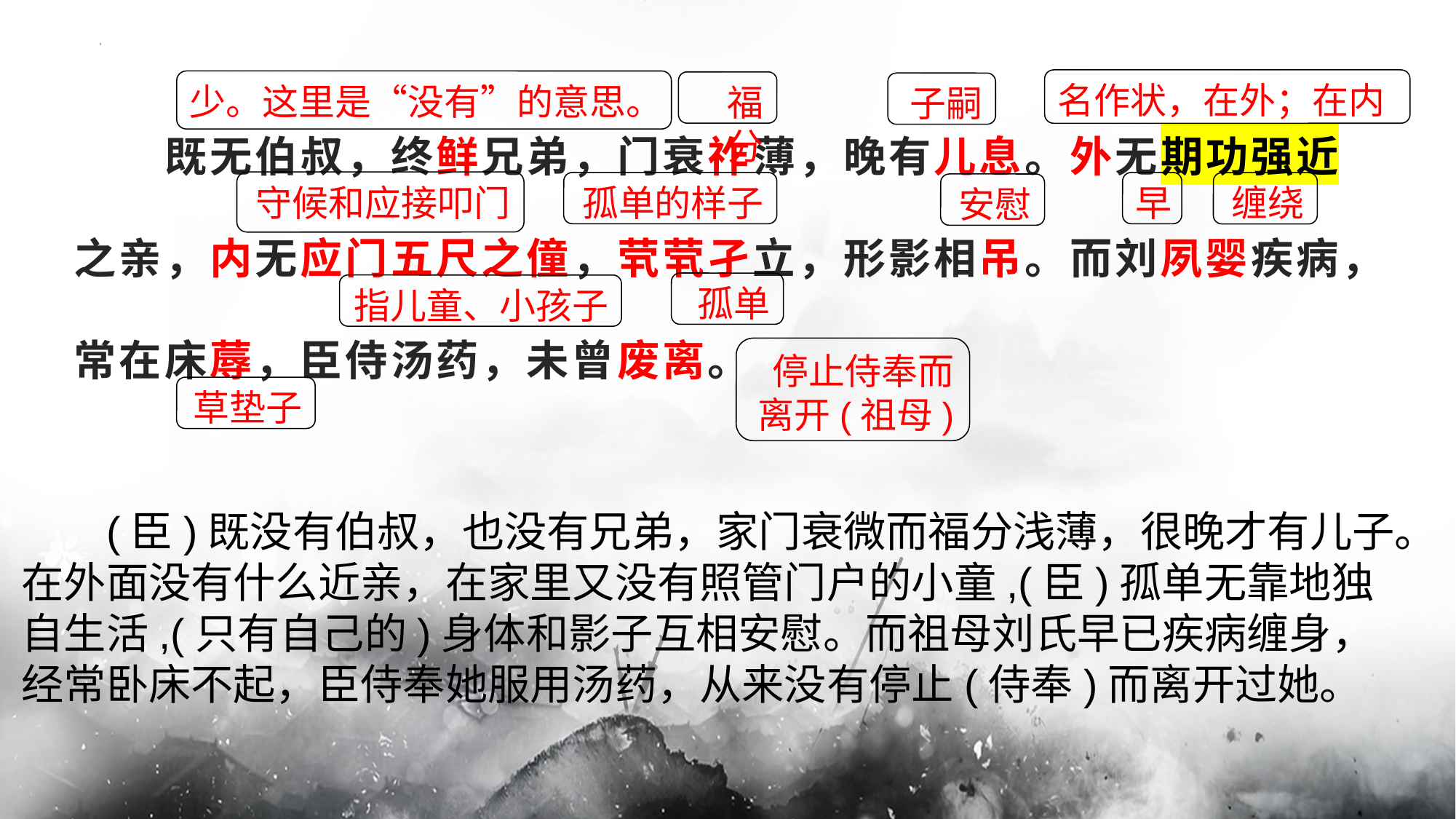

名作状，在外；在内
少。这里是“没有”的意思。
福分
子嗣
既无伯叔，终鲜兄弟，门衰祚薄，晚有儿息。外无期功强近之亲，内无应门五尺之僮，茕茕孑立，形影相吊。而刘夙婴疾病，常在床蓐，臣侍汤药，未曾废离。
守候和应接叩门
孤单的样子
早
缠绕
安慰
孤单
指儿童、小孩子
停止侍奉而离开(祖母)
草垫子
(臣)既没有伯叔，也没有兄弟，家门衰微而福分浅薄，很晚才有儿子。在外面没有什么近亲，在家里又没有照管门户的小童,(臣)孤单无靠地独自生活,(只有自己的)身体和影子互相安慰。而祖母刘氏早已疾病缠身，经常卧床不起，臣侍奉她服用汤药，从来没有停止(侍奉)而离开过她。